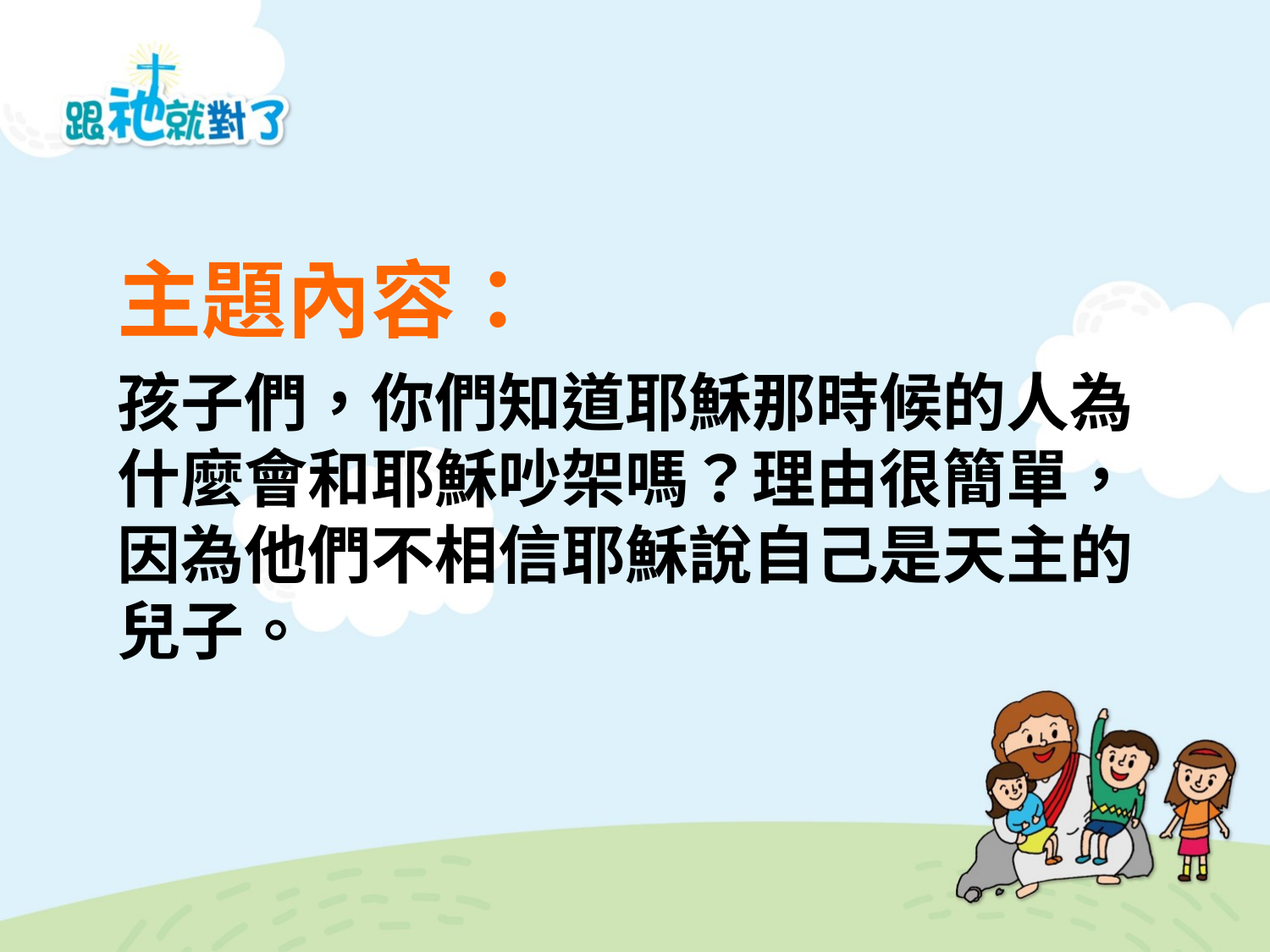

主題內容：
孩子們，你們知道耶穌那時候的人為什麼會和耶穌吵架嗎？理由很簡單，因為他們不相信耶穌說自己是天主的兒子。